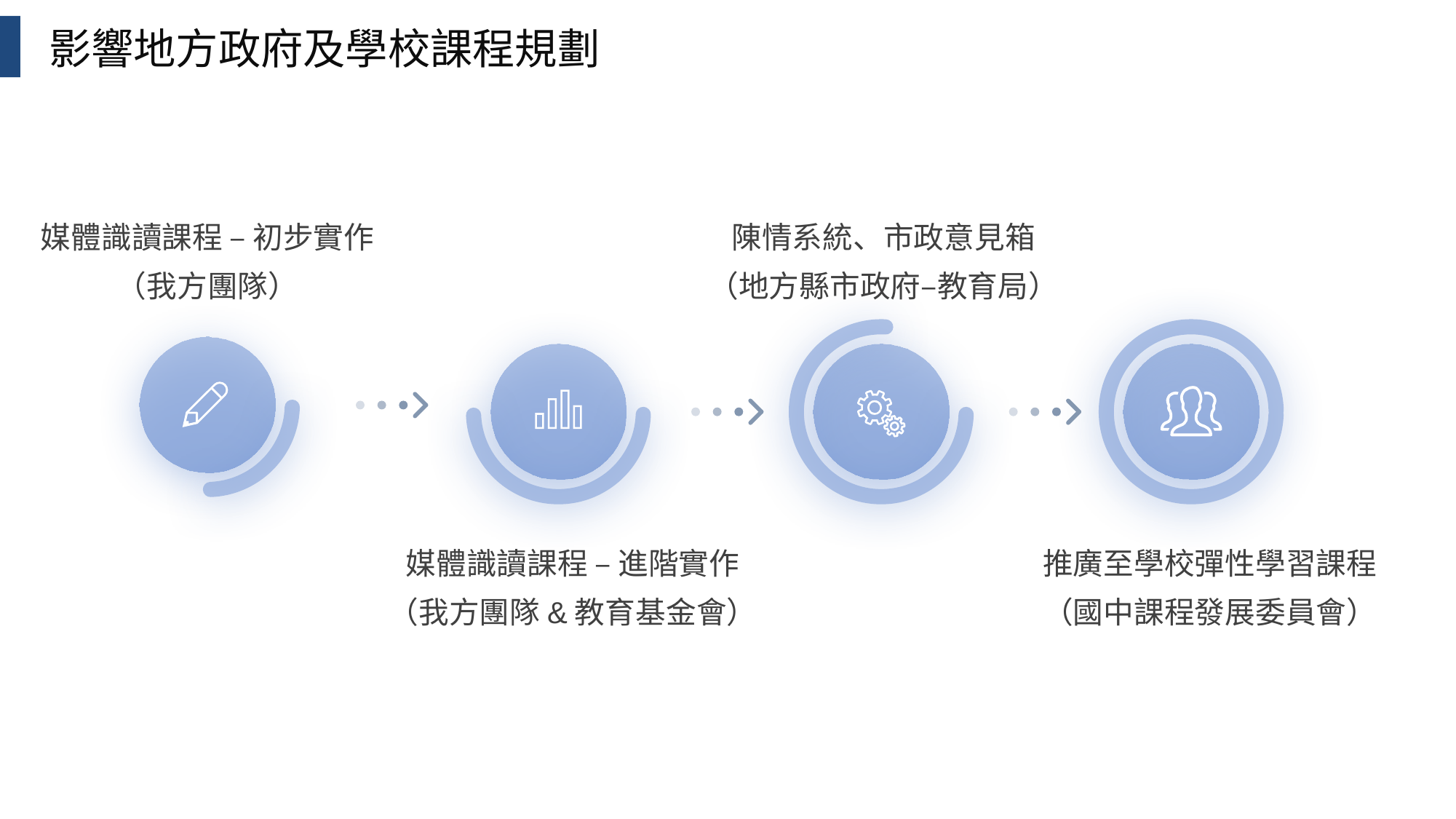

影響地方政府及學校課程規劃
媒體識讀課程 – 初步實作
（我方團隊）
陳情系統、市政意見箱
（地方縣市政府–教育局）

媒體識讀課程 – 進階實作
（我方團隊&教育基金會）
推廣至學校彈性學習課程
（國中課程發展委員會）